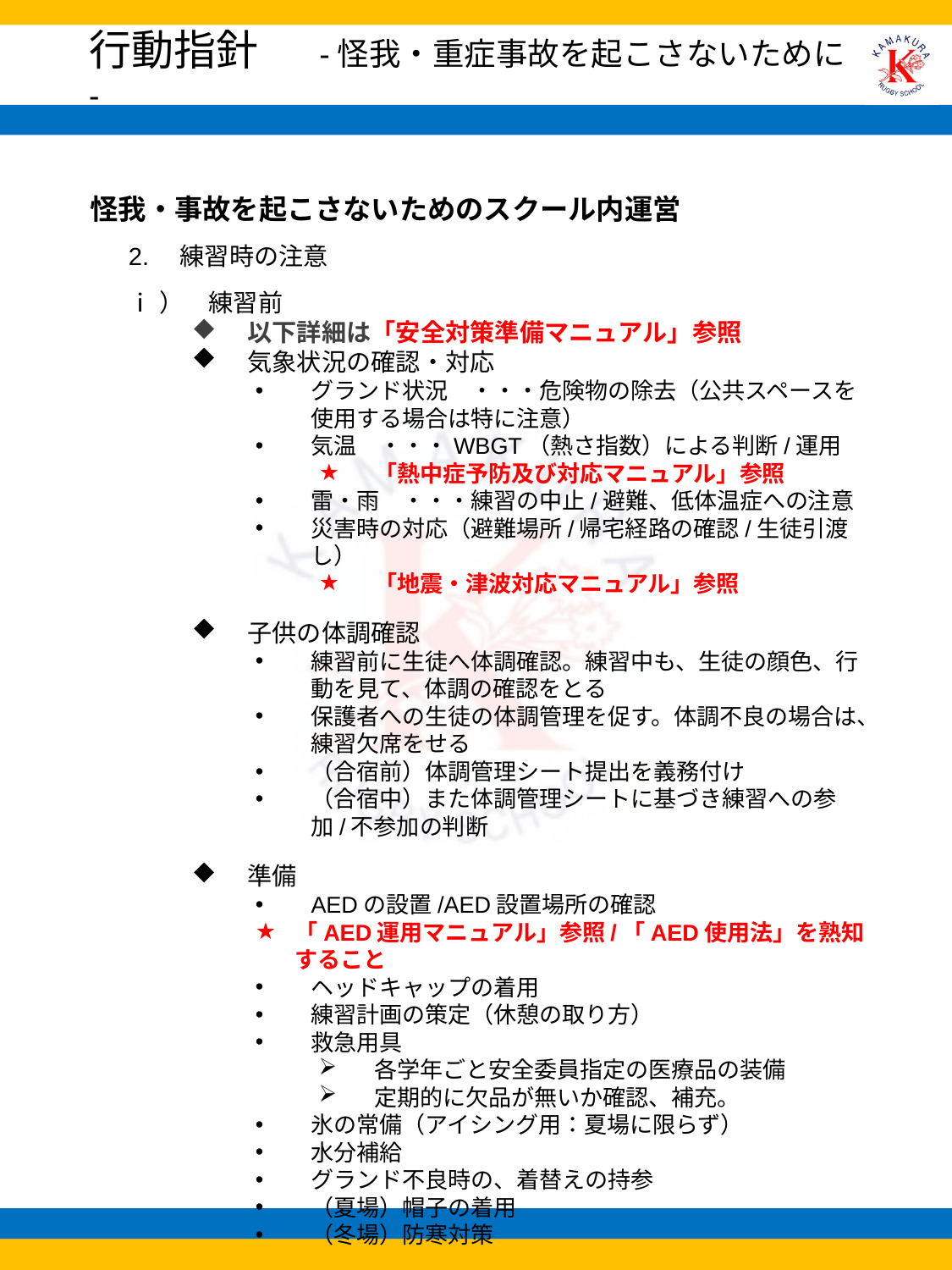

# 行動指針　-怪我・重症事故を起こさないために-
怪我・事故を起こさないためのスクール内運営
2.　練習時の注意

ⅰ）　練習前
以下詳細は「安全対策準備マニュアル」参照
気象状況の確認・対応
グランド状況　・・・危険物の除去（公共スペースを使用する場合は特に注意）
気温　・・・WBGT（熱さ指数）による判断/運用
「熱中症予防及び対応マニュアル」参照
雷・雨　・・・練習の中止/避難、低体温症への注意
災害時の対応（避難場所/帰宅経路の確認/生徒引渡し）
「地震・津波対応マニュアル」参照

子供の体調確認
練習前に生徒へ体調確認。練習中も、生徒の顔色、行動を見て、体調の確認をとる
保護者への生徒の体調管理を促す。体調不良の場合は、練習欠席をせる
（合宿前）体調管理シート提出を義務付け
（合宿中）また体調管理シートに基づき練習への参加/不参加の判断

準備
AEDの設置/AED設置場所の確認
「AED運用マニュアル」参照/「AED使用法」を熟知すること
ヘッドキャップの着用
練習計画の策定（休憩の取り方）
救急用具
各学年ごと安全委員指定の医療品の装備
定期的に欠品が無いか確認、補充。
氷の常備（アイシング用：夏場に限らず）
水分補給
グランド不良時の、着替えの持参
（夏場）帽子の着用
（冬場）防寒対策